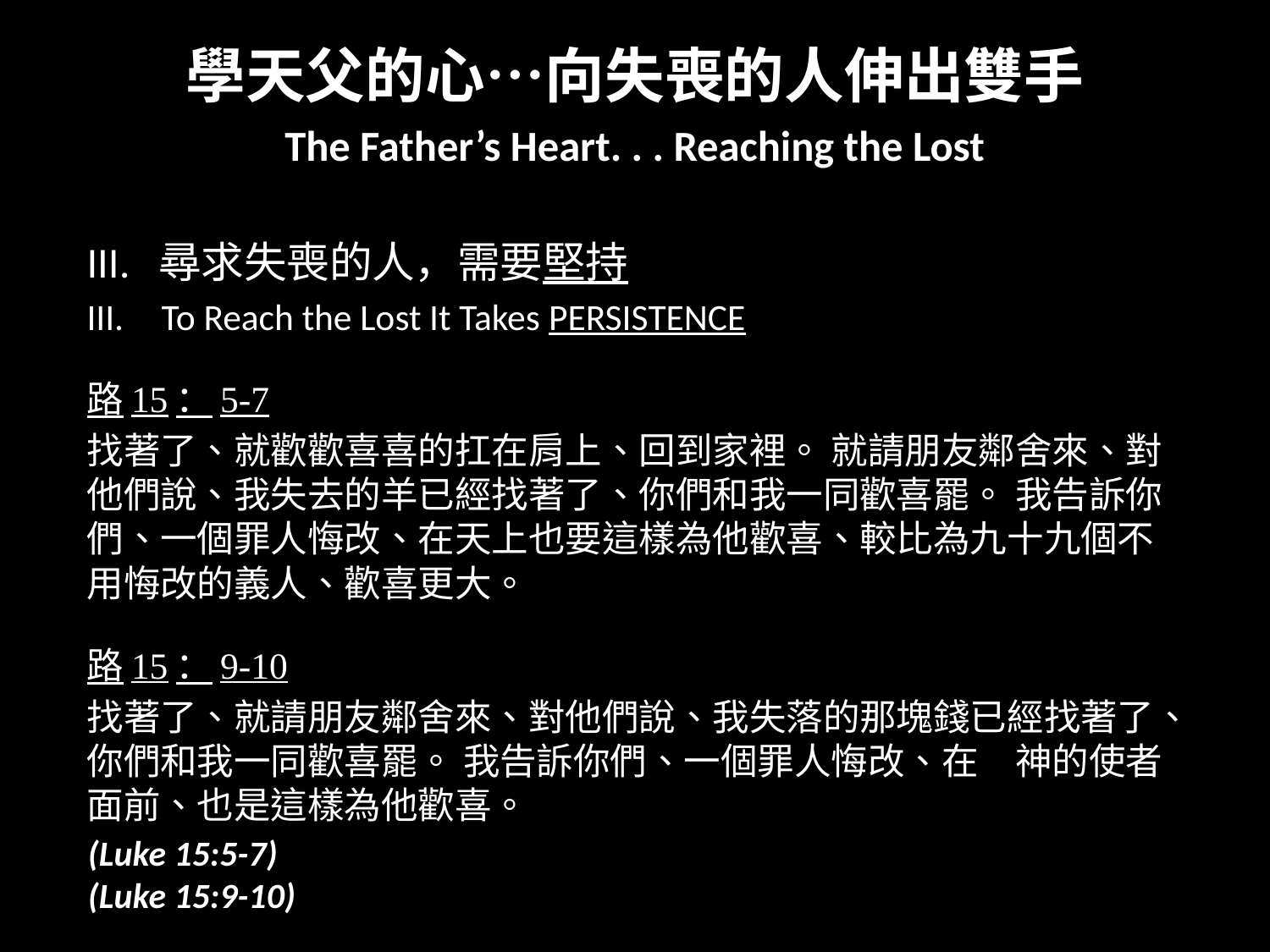

學天父的心…向失喪的人伸出雙手
The Father’s Heart. . . Reaching the Lost
III.  尋求失喪的人，需要堅持
To Reach the Lost It Takes PERSISTENCE
路15：5-7
找著了、就歡歡喜喜的扛在肩上、回到家裡。 就請朋友鄰舍來、對他們說、我失去的羊已經找著了、你們和我一同歡喜罷。 我告訴你們、一個罪人悔改、在天上也要這樣為他歡喜、較比為九十九個不用悔改的義人、歡喜更大。
路15：9-10
找著了、就請朋友鄰舍來、對他們說、我失落的那塊錢已經找著了、你們和我一同歡喜罷。 我告訴你們、一個罪人悔改、在　神的使者面前、也是這樣為他歡喜。
(Luke 15:5-7)
(Luke 15:9-10)